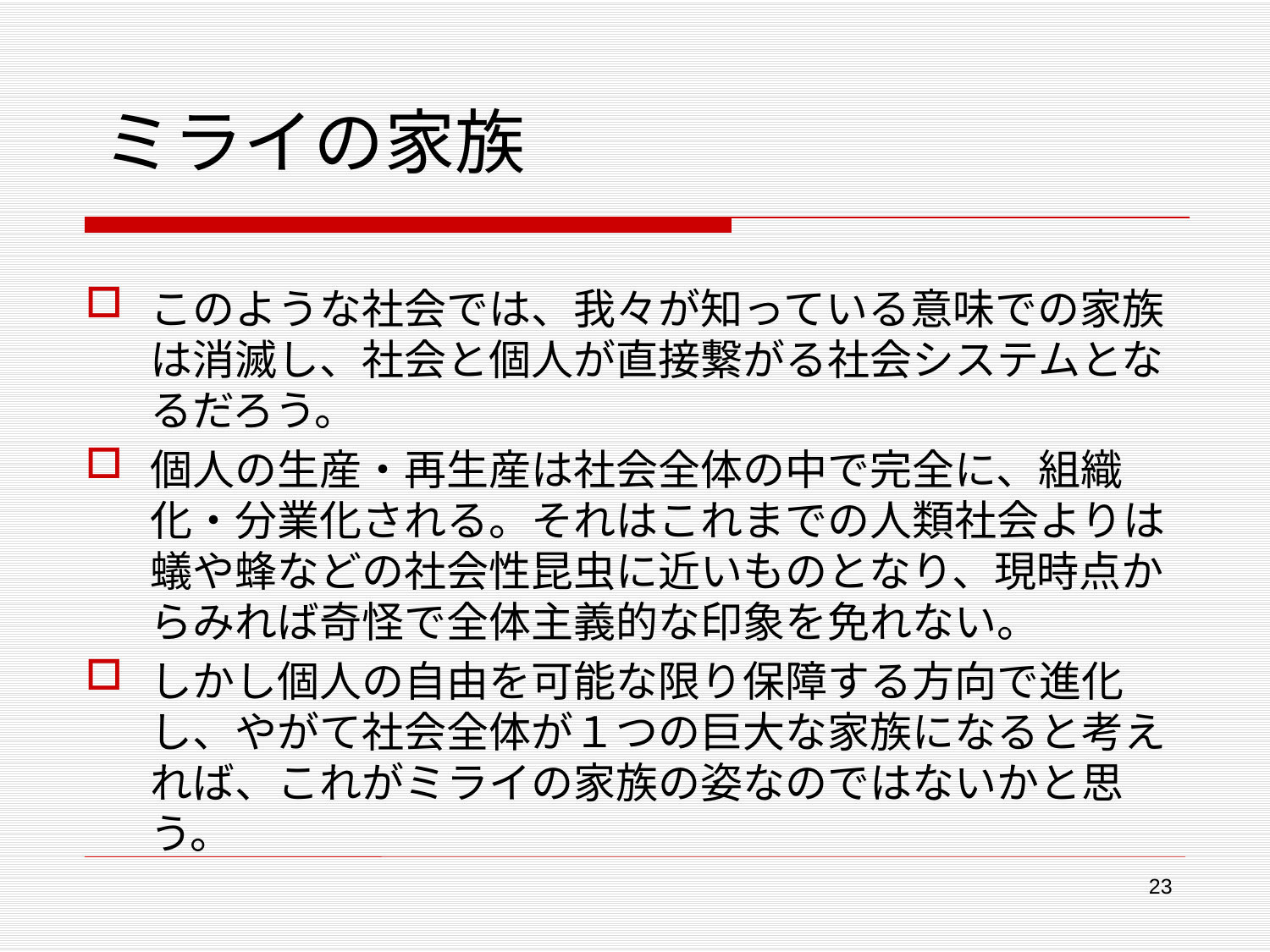

# ミライの家族
このような社会では、我々が知っている意味での家族は消滅し、社会と個人が直接繋がる社会システムとなるだろう。
個人の生産・再生産は社会全体の中で完全に、組織化・分業化される。それはこれまでの人類社会よりは蟻や蜂などの社会性昆虫に近いものとなり、現時点からみれば奇怪で全体主義的な印象を免れない。
しかし個人の自由を可能な限り保障する方向で進化し、やがて社会全体が１つの巨大な家族になると考えれば、これがミライの家族の姿なのではないかと思う。
23